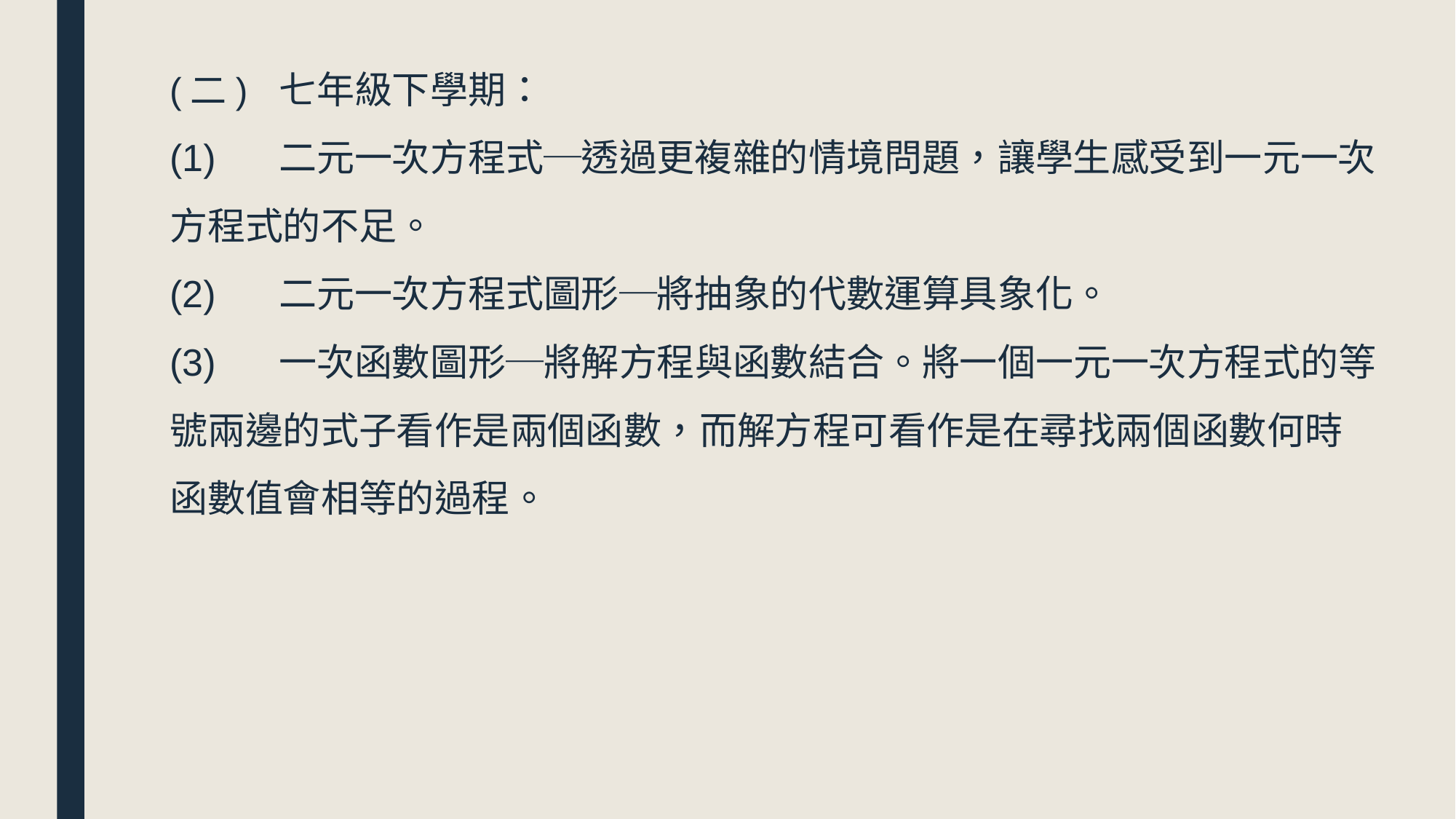

# (二)	七年級下學期： (1)	二元一次方程式─透過更複雜的情境問題，讓學生感受到一元一次方程式的不足。 (2)	二元一次方程式圖形─將抽象的代數運算具象化。 (3)	一次函數圖形─將解方程與函數結合。將一個一元一次方程式的等號兩邊的式子看作是兩個函數，而解方程可看作是在尋找兩個函數何時函數值會相等的過程。